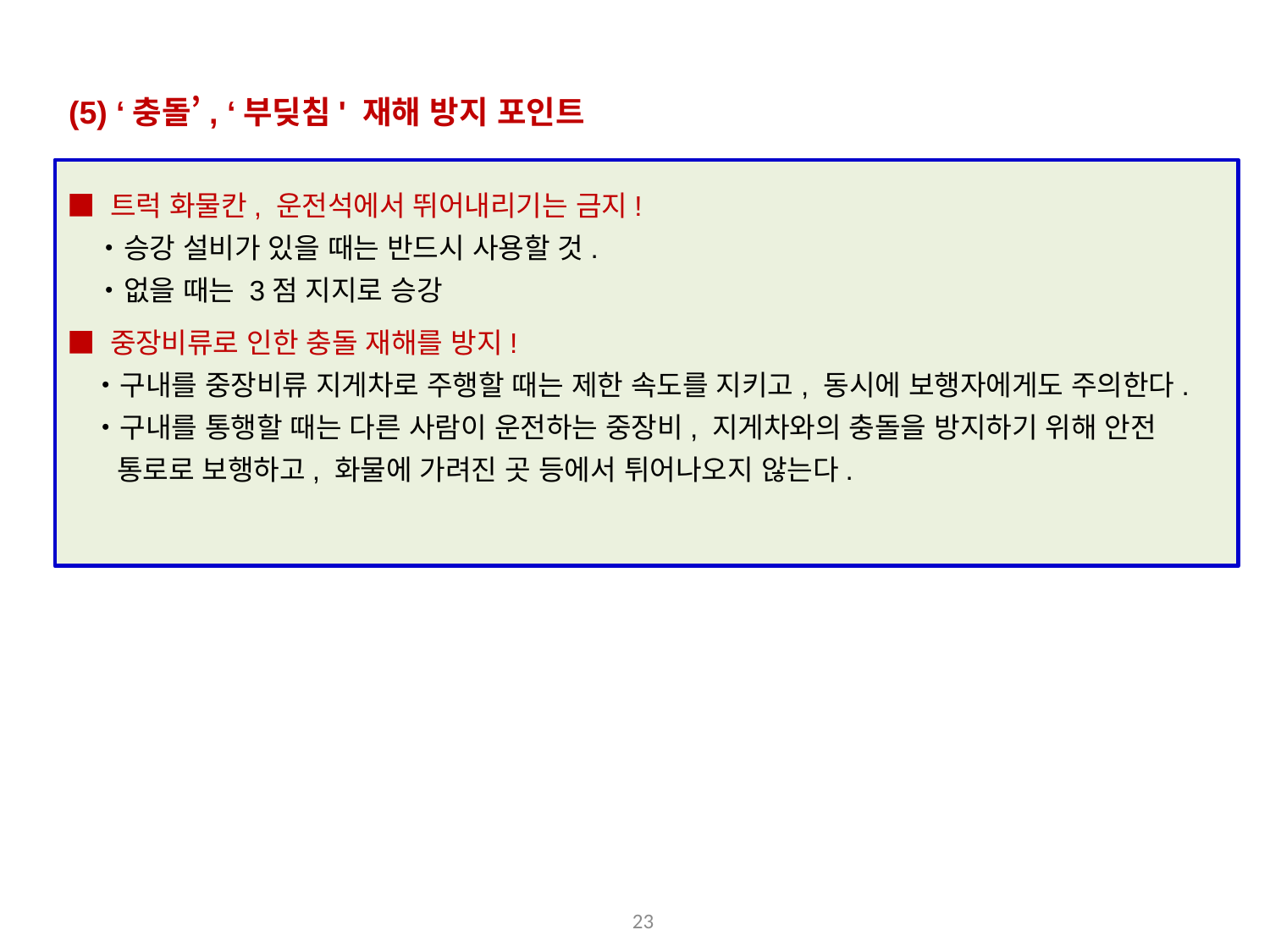

(5) ‘충돌’, ‘부딪침' 재해 방지 포인트
■ 트럭 화물칸, 운전석에서 뛰어내리기는 금지!
　・승강 설비가 있을 때는 반드시 사용할 것.
　・없을 때는 3점 지지로 승강
■ 중장비류로 인한 충돌 재해를 방지!
・구내를 중장비류 지게차로 주행할 때는 제한 속도를 지키고, 동시에 보행자에게도 주의한다.
・구내를 통행할 때는 다른 사람이 운전하는 중장비, 지게차와의 충돌을 방지하기 위해 안전 통로로 보행하고, 화물에 가려진 곳 등에서 튀어나오지 않는다.

　제조업의 산업재해를 토대로 다음 안전 포인트를 실시합시다.
23